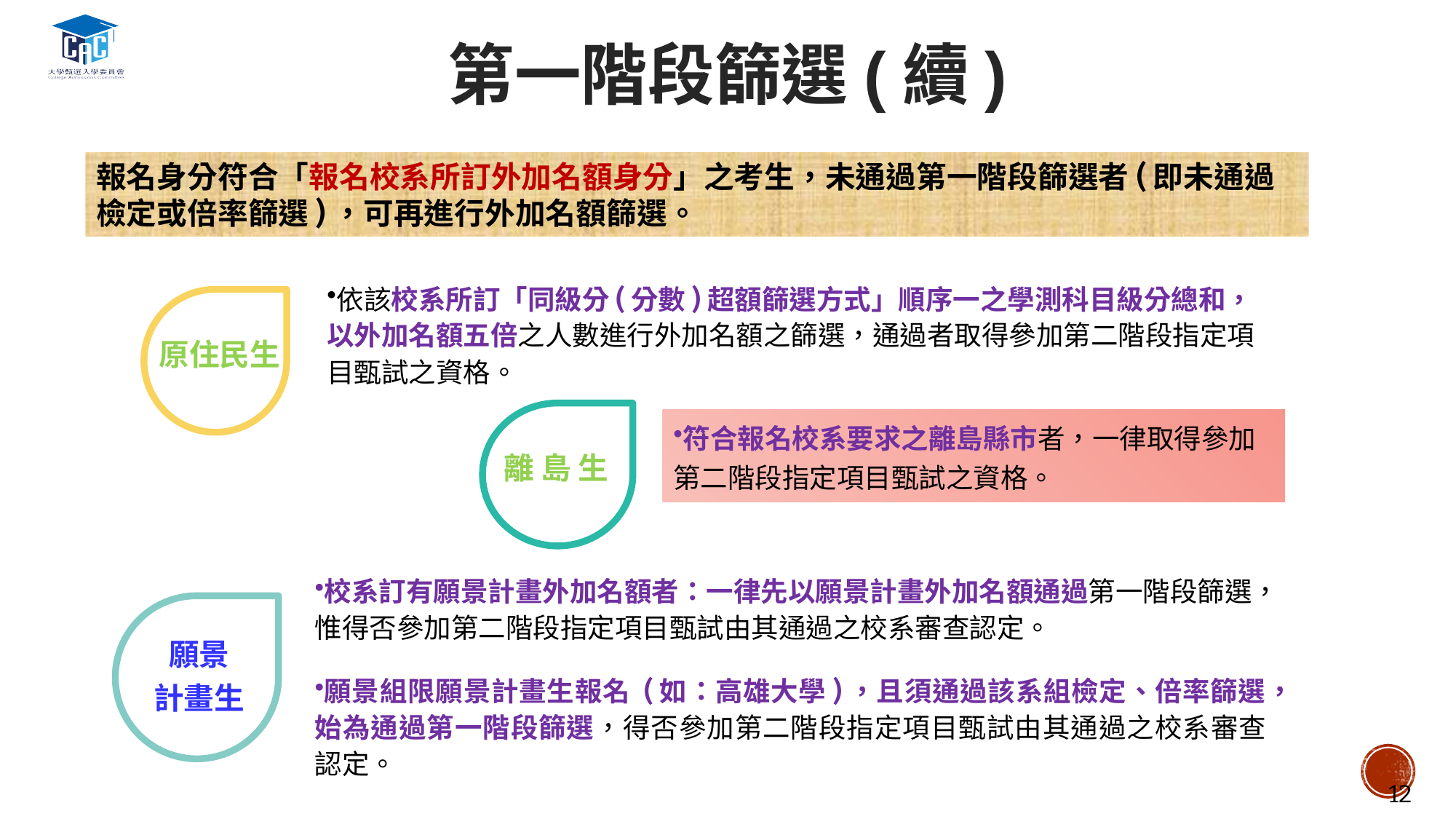

第一階段篩選(續)
報名身分符合「報名校系所訂外加名額身分」之考生，未通過第一階段篩選者(即未通過檢定或倍率篩選)，可再進行外加名額篩選。
依該校系所訂「同級分(分數)超額篩選方式」順序一之學測科目級分總和，以外加名額五倍之人數進行外加名額之篩選，通過者取得參加第二階段指定項目甄試之資格。

原住民生

離 島 生
符合報名校系要求之離島縣市者，一律取得參加第二階段指定項目甄試之資格。
请在此添加相关文字内容
校系訂有願景計畫外加名額者：一律先以願景計畫外加名額通過第一階段篩選，惟得否參加第二階段指定項目甄試由其通過之校系審查認定。

願景組限願景計畫生報名 (如：高雄大學)，且須通過該系組檢定、倍率篩選，始為通過第一階段篩選，得否參加第二階段指定項目甄試由其通過之校系審查認定。

願景
計畫生